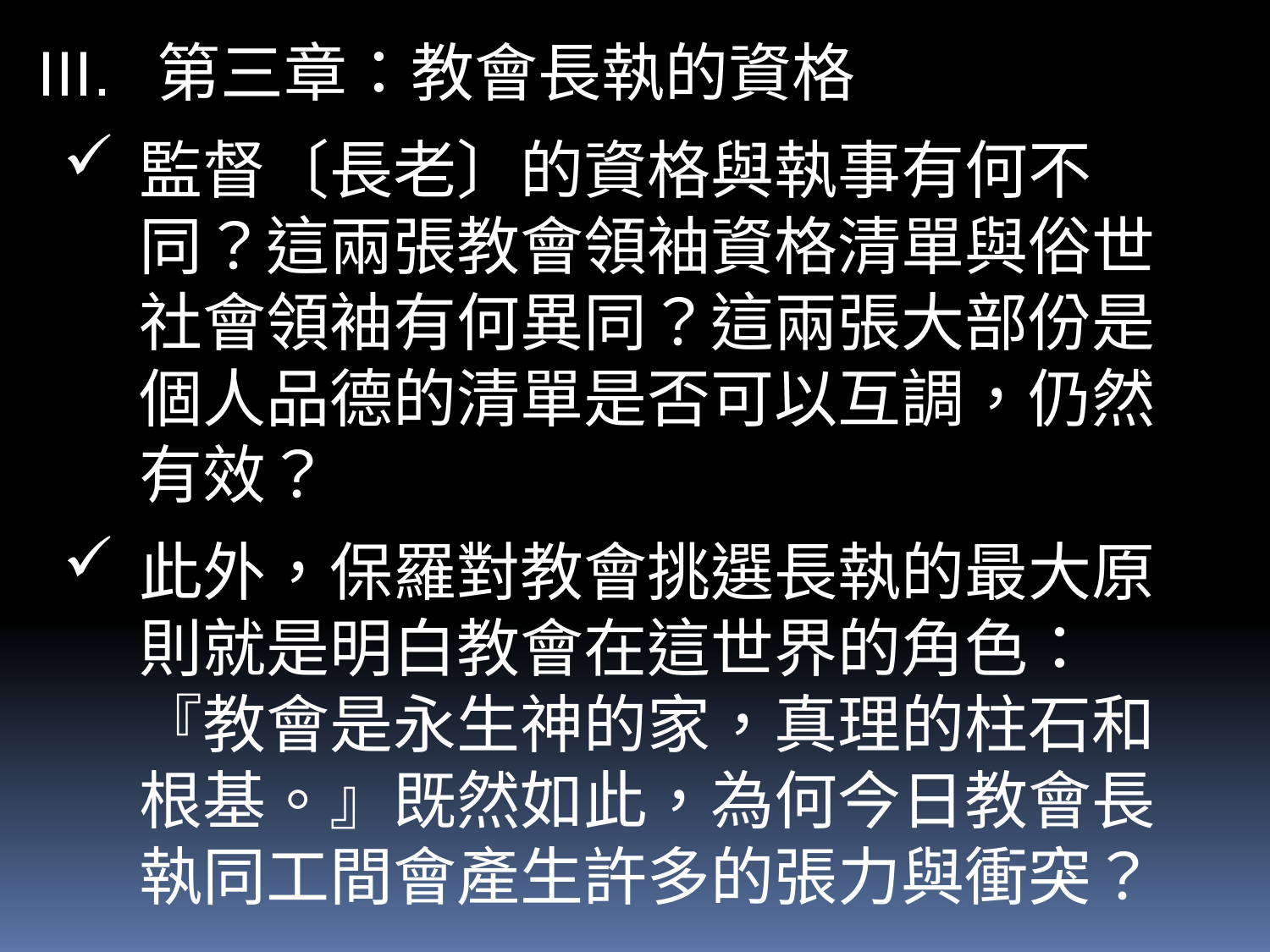

第三章：教會長執的資格
監督〔長老〕的資格與執事有何不同？這兩張教會領袖資格清單與俗世社會領袖有何異同？這兩張大部份是個人品德的清單是否可以互調，仍然有效？
此外，保羅對教會挑選長執的最大原則就是明白教會在這世界的角色：『教會是永生神的家，真理的柱石和根基。』既然如此，為何今日教會長執同工間會產生許多的張力與衝突？